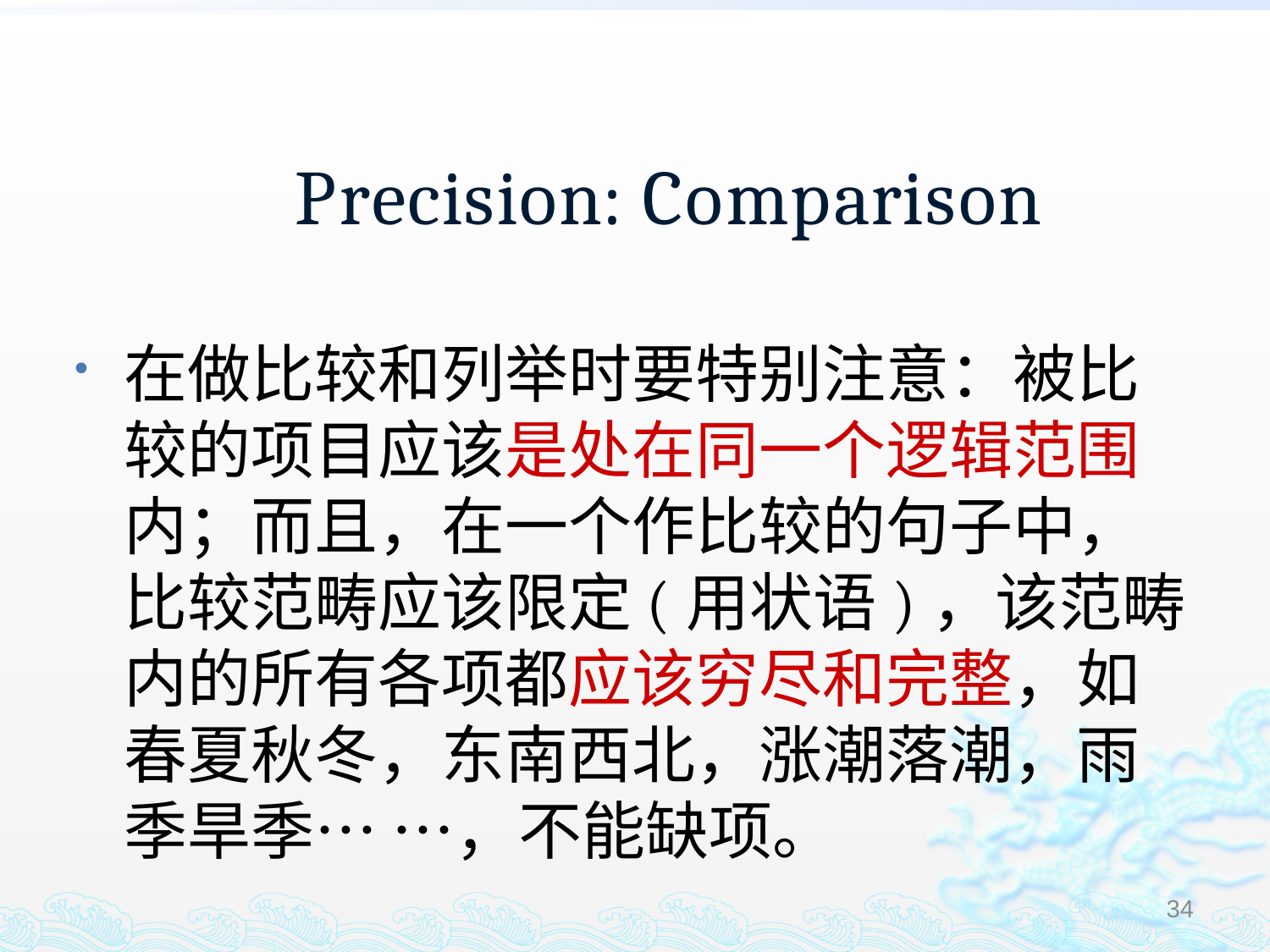

# Precision: Comparison
在做比较和列举时要特别注意：被比较的项目应该是处在同一个逻辑范围内；而且，在一个作比较的句子中，比较范畴应该限定(用状语)，该范畴内的所有各项都应该穷尽和完整，如春夏秋冬，东南西北，涨潮落潮，雨季旱季… …，不能缺项。

34